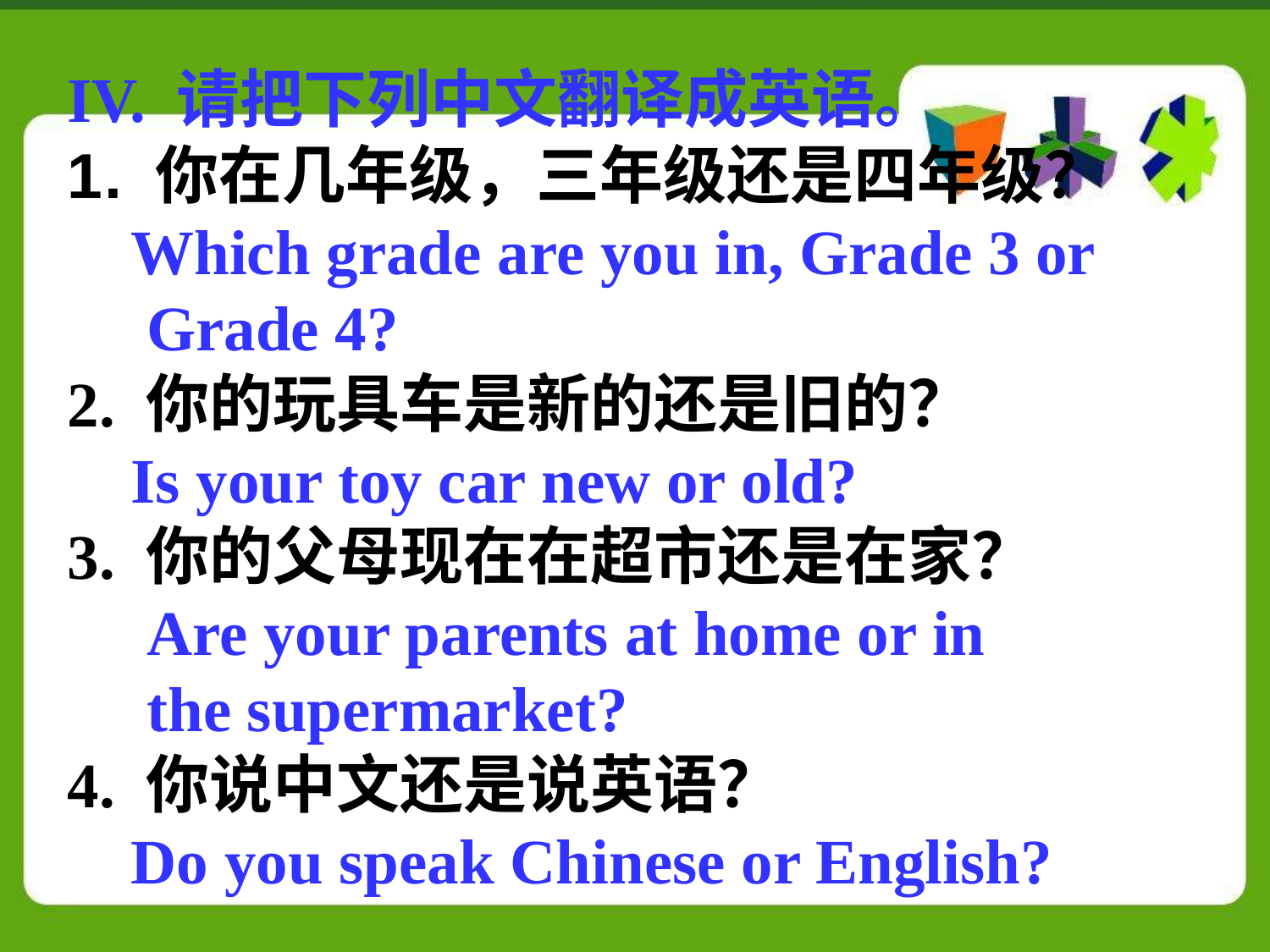

IV. 请把下列中文翻译成英语。
 你在几年级，三年级还是四年级？
    Which grade are you in, Grade 3 or
     Grade 4?
2. 你的玩具车是新的还是旧的？
    Is your toy car new or old?
3. 你的父母现在在超市还是在家？
     Are your parents at home or in
     the supermarket?
4. 你说中文还是说英语？
    Do you speak Chinese or English?